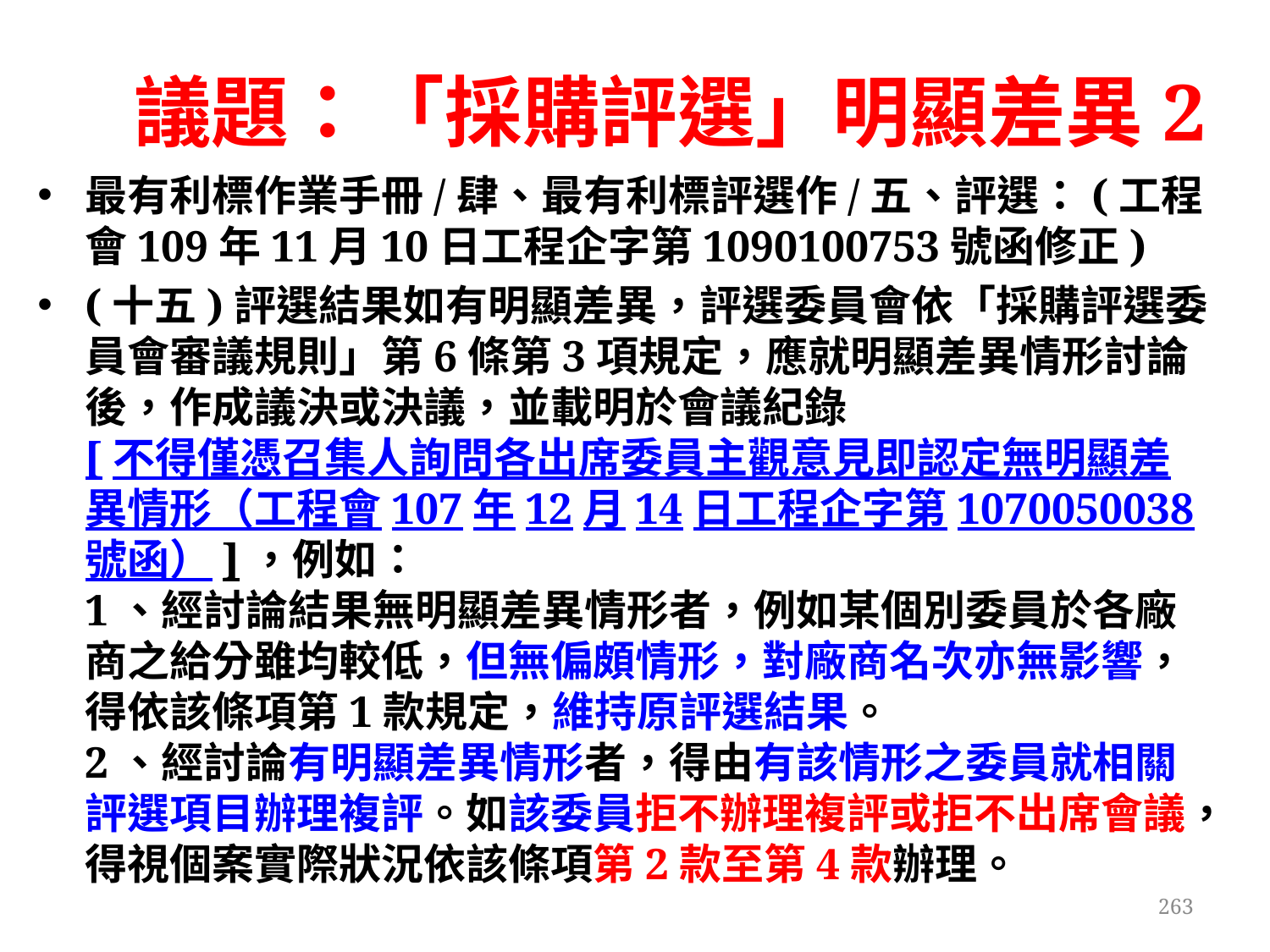

# 議題：「採購評選」明顯差異2
最有利標作業手冊/肆、最有利標評選作/五、評選：(工程會109年11月10日工程企字第1090100753號函修正)
(十五)評選結果如有明顯差異，評選委員會依「採購評選委員會審議規則」第6條第3項規定，應就明顯差異情形討論後，作成議決或決議，並載明於會議紀錄
[不得僅憑召集人詢問各出席委員主觀意見即認定無明顯差異情形（工程會107年12月14日工程企字第1070050038號函）]，例如：
1、經討論結果無明顯差異情形者，例如某個別委員於各廠商之給分雖均較低，但無偏頗情形，對廠商名次亦無影響，得依該條項第1款規定，維持原評選結果。
2、經討論有明顯差異情形者，得由有該情形之委員就相關評選項目辦理複評。如該委員拒不辦理複評或拒不出席會議，得視個案實際狀況依該條項第2款至第4款辦理。
263